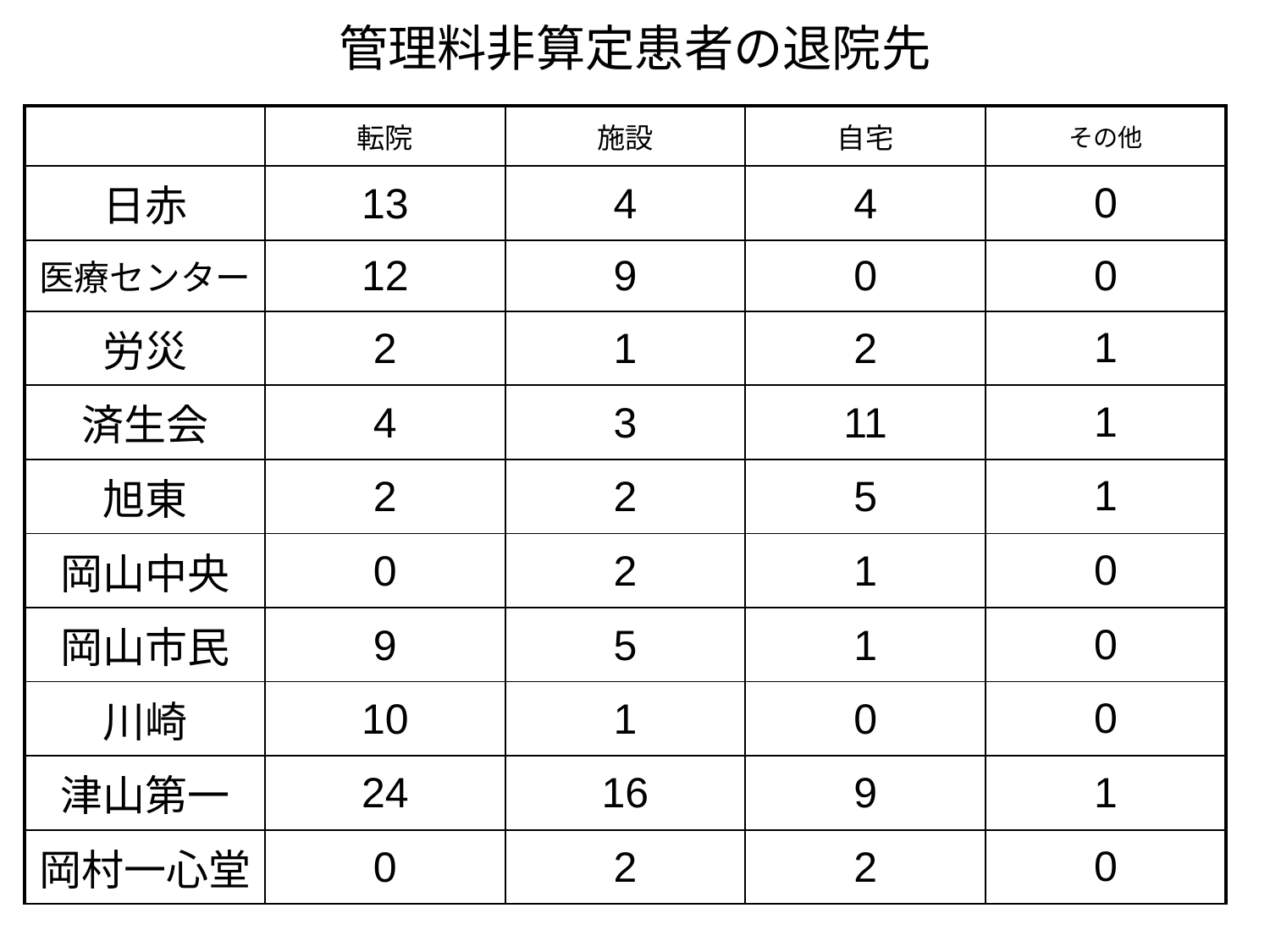

# 管理料非算定患者の退院先
|  | 転院 | 施設 | 自宅 | その他 |
| --- | --- | --- | --- | --- |
| 日赤 | 13 | 4 | 4 | 0 |
| 医療センター | 12 | 9 | 0 | 0 |
| 労災 | 2 | 1 | 2 | 1 |
| 済生会 | 4 | 3 | 11 | 1 |
| 旭東 | 2 | 2 | 5 | 1 |
| 岡山中央 | 0 | 2 | 1 | 0 |
| 岡山市民 | 9 | 5 | 1 | 0 |
| 川崎 | 10 | 1 | 0 | 0 |
| 津山第一 | 24 | 16 | 9 | 1 |
| 岡村一心堂 | 0 | 2 | 2 | 0 |